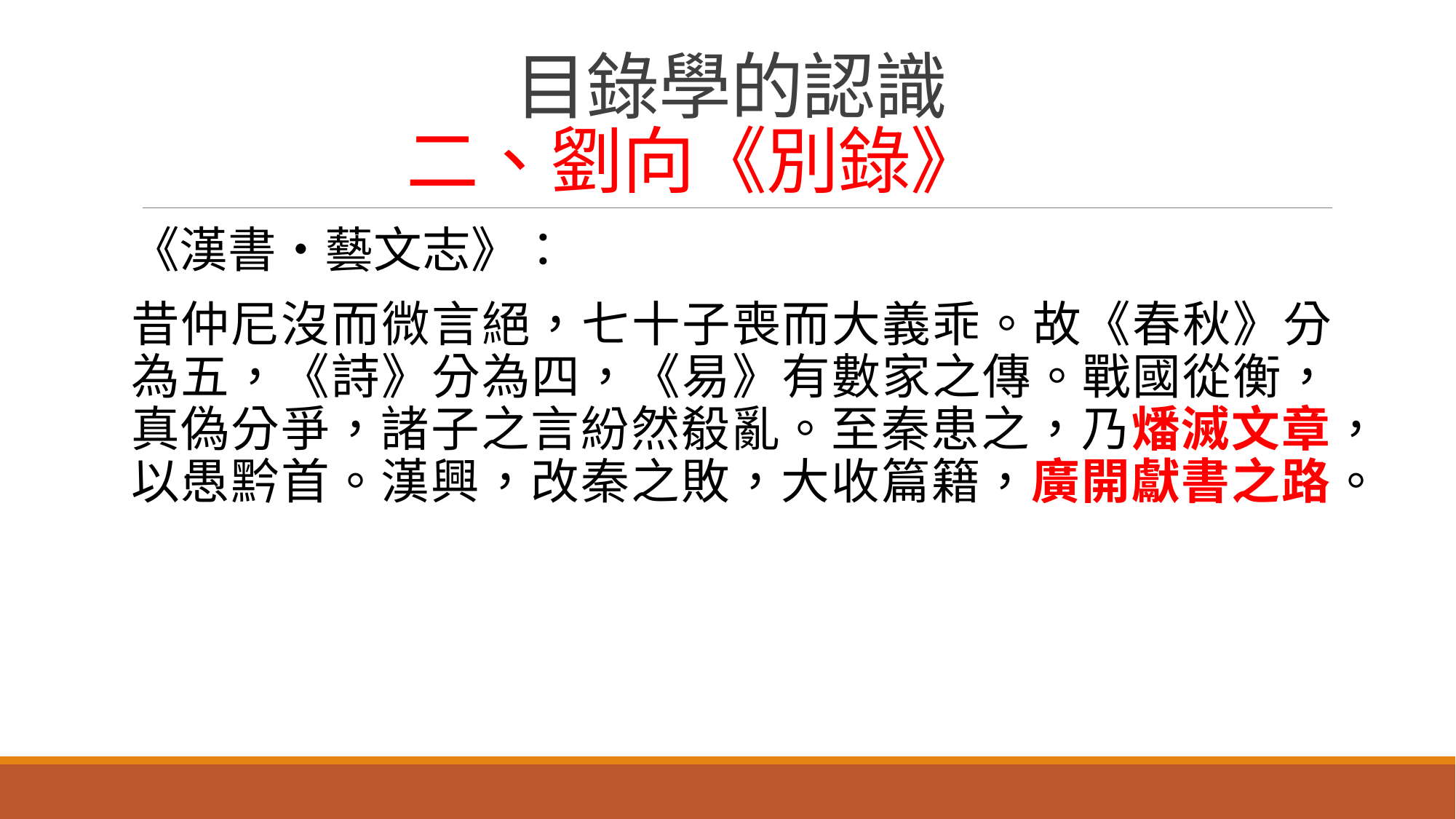

# 目錄學的認識 二、劉向《別錄》
《漢書‧藝文志》：
昔仲尼沒而微言絕，七十子喪而大義乖。故《春秋》分為五，《詩》分為四，《易》有數家之傳。戰國從衡，真偽分爭，諸子之言紛然殽亂。至秦患之，乃燔滅文章，以愚黔首。漢興，改秦之敗，大收篇籍，廣開獻書之路。